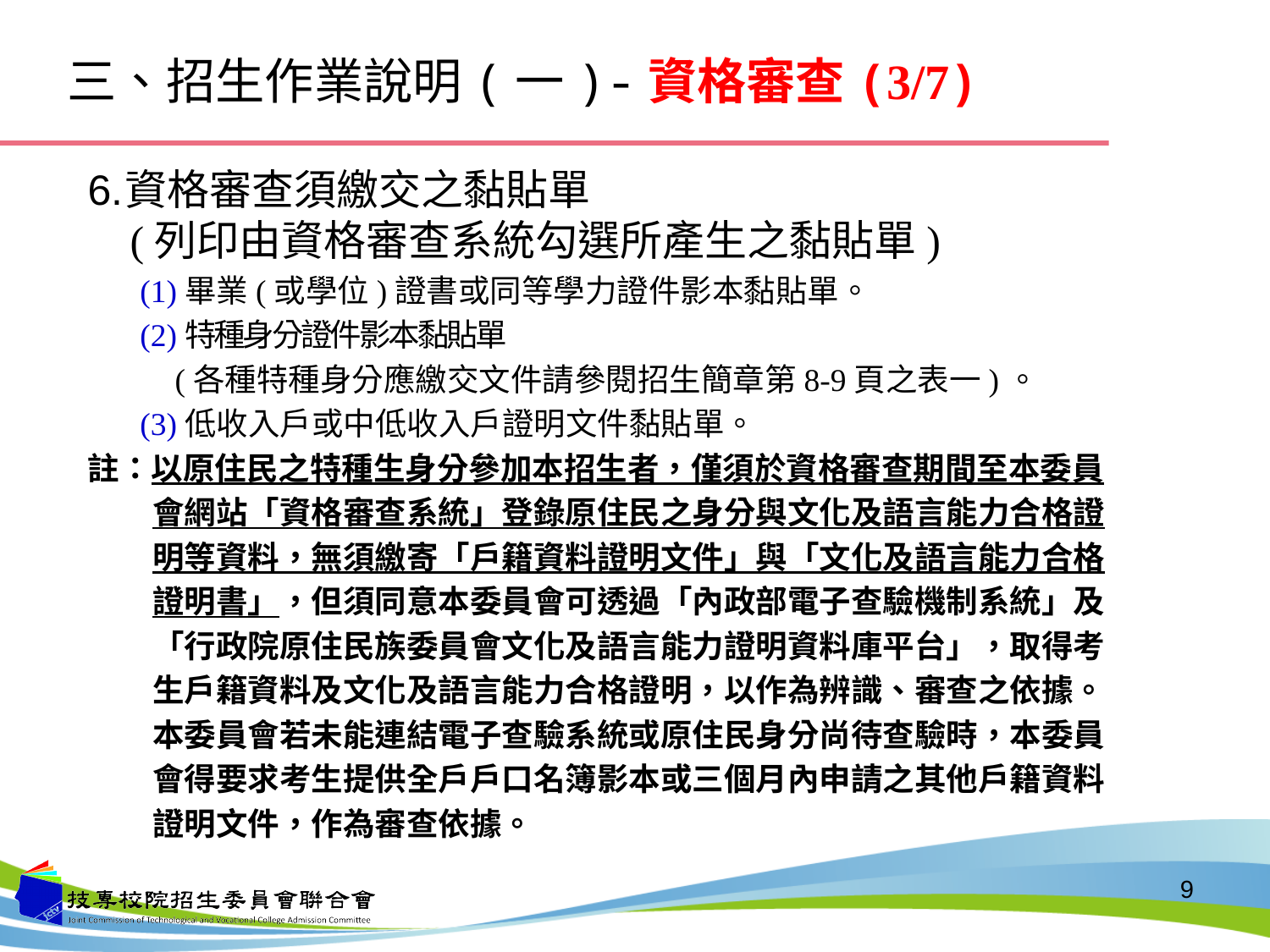

# 三、招生作業說明(一)-資格審查(3/7)
資格審查須繳交之黏貼單
    (列印由資格審查系統勾選所產生之黏貼單)
(1)畢業(或學位)證書或同等學力證件影本黏貼單。
(2)特種身分證件影本黏貼單
      (各種特種身分應繳交文件請參閱招生簡章第8-9頁之表一)。
(3)低收入戶或中低收入戶證明文件黏貼單。
註：以原住民之特種生身分參加本招生者，僅須於資格審查期間至本委員
會網站「資格審查系統」登錄原住民之身分與文化及語言能力合格證
明等資料，無須繳寄「戶籍資料證明文件」與「文化及語言能力合格
證明書」，但須同意本委員會可透過「內政部電子查驗機制系統」及
「行政院原住民族委員會文化及語言能力證明資料庫平台」，取得考
生戶籍資料及文化及語言能力合格證明，以作為辨識、審查之依據。
本委員會若未能連結電子查驗系統或原住民身分尚待查驗時，本委員
會得要求考生提供全戶戶口名簿影本或三個月內申請之其他戶籍資料
證明文件，作為審查依據。

9